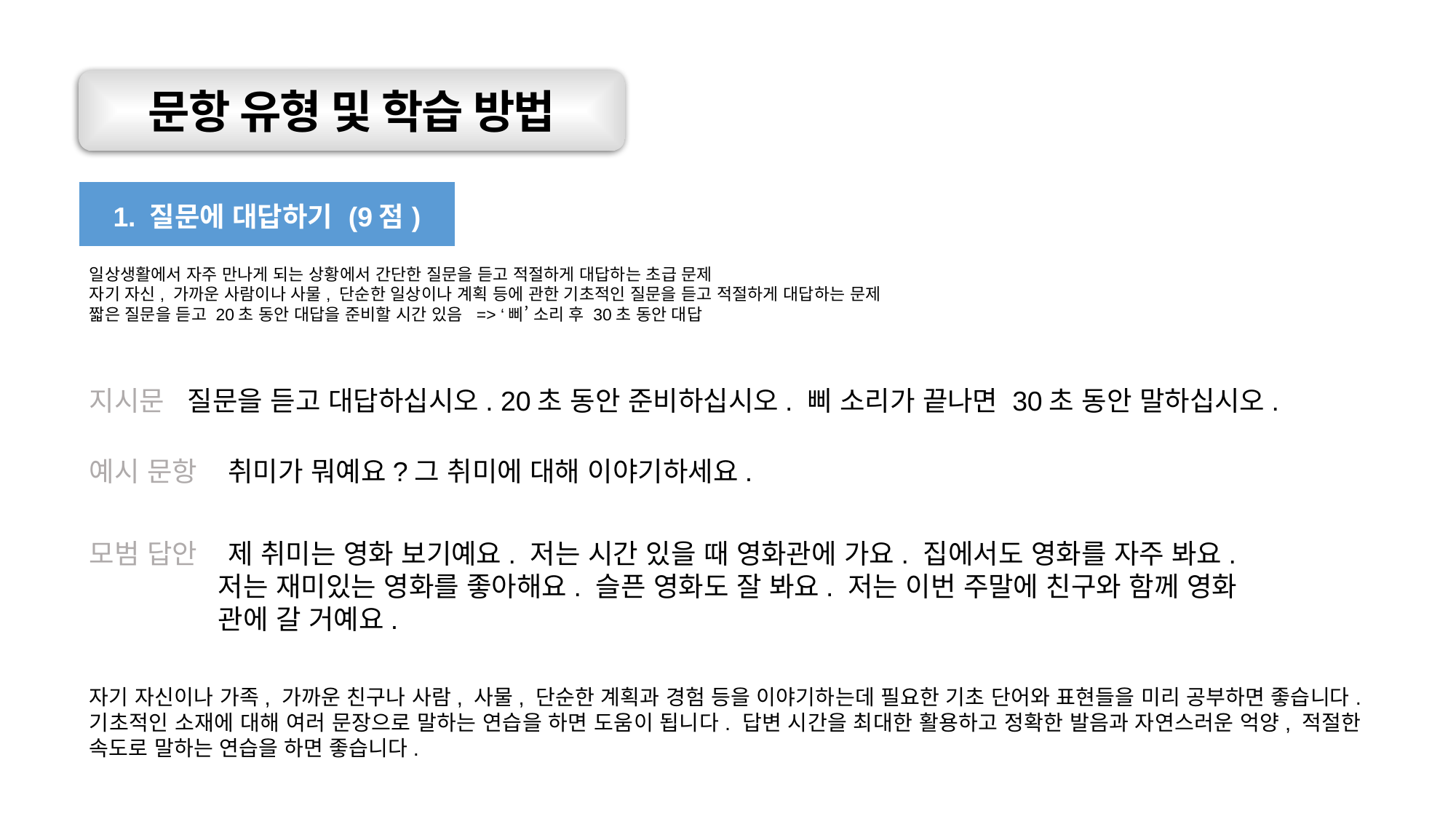

문항 유형 및 학습 방법
| 1. 질문에 대답하기 (9점) |
| --- |
일상생활에서 자주 만나게 되는 상황에서 간단한 질문을 듣고 적절하게 대답하는 초급 문제
자기 자신, 가까운 사람이나 사물, 단순한 일상이나 계획 등에 관한 기초적인 질문을 듣고 적절하게 대답하는 문제
짧은 질문을 듣고 20초 동안 대답을 준비할 시간 있음  => ‘삐’ 소리 후 30초 동안 대답
지시문   질문을 듣고 대답하십시오. 20초 동안 준비하십시오. 삐 소리가 끝나면 30초 동안 말하십시오.
예시 문항    취미가 뭐예요?그 취미에 대해 이야기하세요.
모범 답안    제 취미는 영화 보기예요. 저는 시간 있을 때 영화관에 가요. 집에서도 영화를 자주 봐요.
                저는 재미있는 영화를 좋아해요. 슬픈 영화도 잘 봐요. 저는 이번 주말에 친구와 함께 영화
                관에 갈 거예요.
자기 자신이나 가족, 가까운 친구나 사람, 사물, 단순한 계획과 경험 등을 이야기하는데 필요한 기초 단어와 표현들을 미리 공부하면 좋습니다. 기초적인 소재에 대해 여러 문장으로 말하는 연습을 하면 도움이 됩니다. 답변 시간을 최대한 활용하고 정확한 발음과 자연스러운 억양, 적절한 속도로 말하는 연습을 하면 좋습니다.